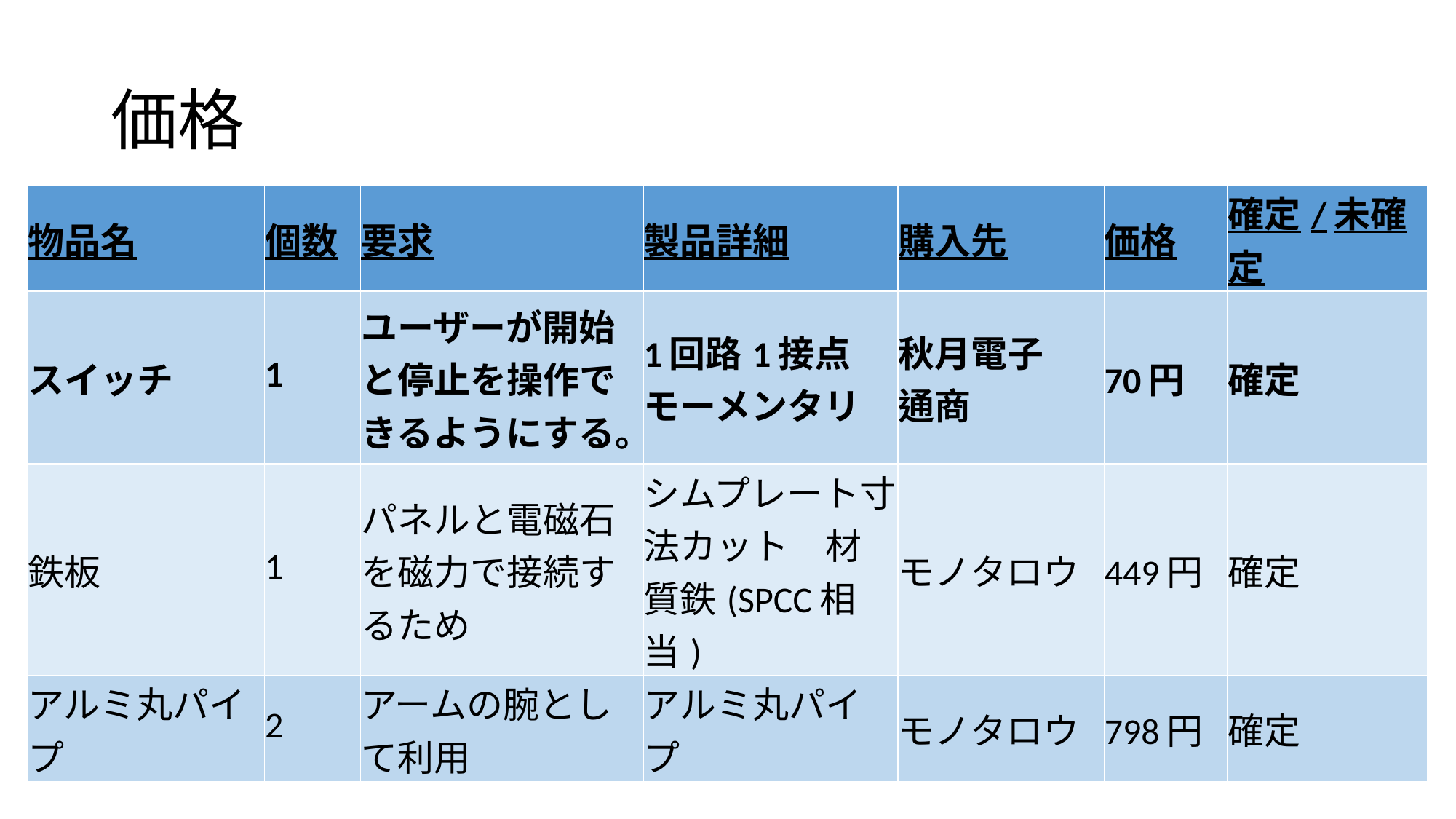

# 価格
| 物品名 | 個数 | 要求 | 製品詳細 | 購入先 | 価格 | 確定/未確定 |
| --- | --- | --- | --- | --- | --- | --- |
| スイッチ | 1 | ユーザーが開始と停止を操作できるようにする。 | 1回路1接点モーメンタリ | 秋月電子 通商 | 70円 | 確定 |
| 鉄板 | 1 | パネルと電磁石を磁力で接続するため | シムプレート寸法カット　材質鉄(SPCC相当) | モノタロウ | 449円 | 確定 |
| アルミ丸パイプ | 2 | アームの腕として利用 | アルミ丸パイプ | モノタロウ | 798円 | 確定 |